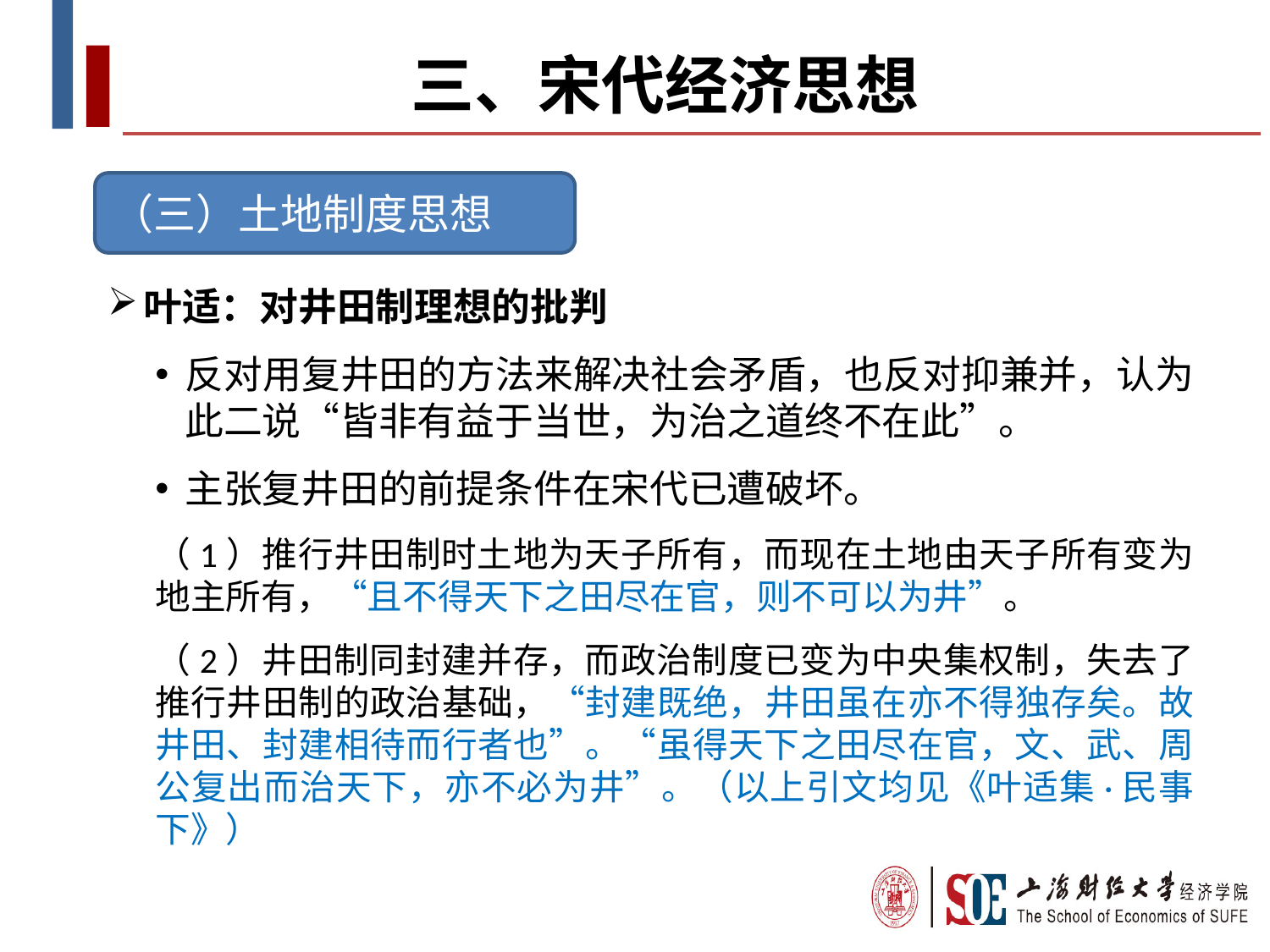

# 三、宋代经济思想
（三）土地制度思想
叶适：对井田制理想的批判
反对用复井田的方法来解决社会矛盾，也反对抑兼并，认为此二说“皆非有益于当世，为治之道终不在此”。
主张复井田的前提条件在宋代已遭破坏。
（1）推行井田制时土地为天子所有，而现在土地由天子所有变为地主所有，“且不得天下之田尽在官，则不可以为井”。
（2）井田制同封建并存，而政治制度已变为中央集权制，失去了推行井田制的政治基础，“封建既绝，井田虽在亦不得独存矣。故井田、封建相待而行者也”。“虽得天下之田尽在官，文、武、周公复出而治天下，亦不必为井”。（以上引文均见《叶适集·民事下》）